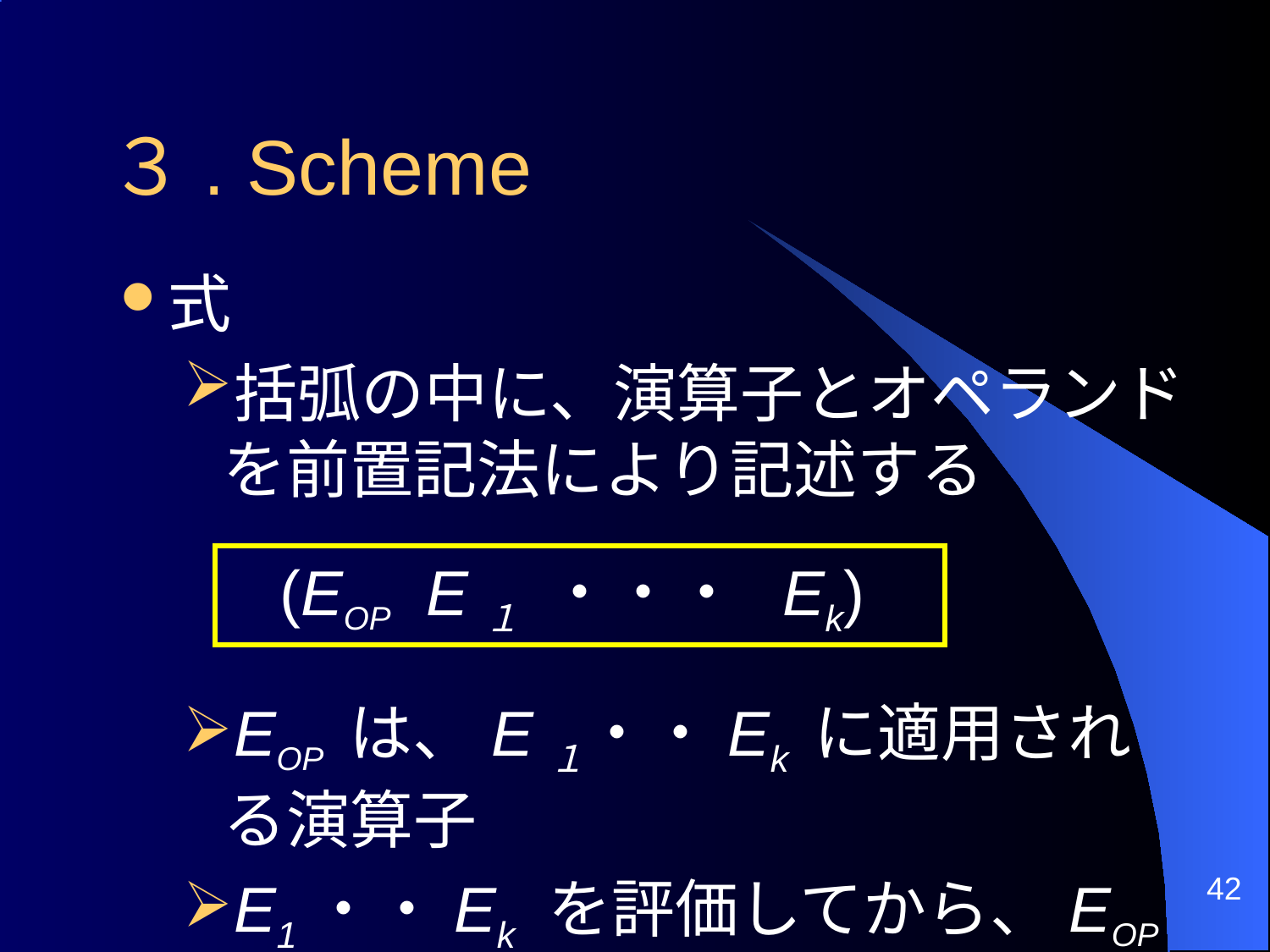

３. Scheme
式
括弧の中に、演算子とオペランドを前置記法により記述する

EOP は、E１・・Ek に適用される演算子
E1・・Ek を評価してから、EOP を適用する
   (EOP  E１  ・・・  Ek)
42